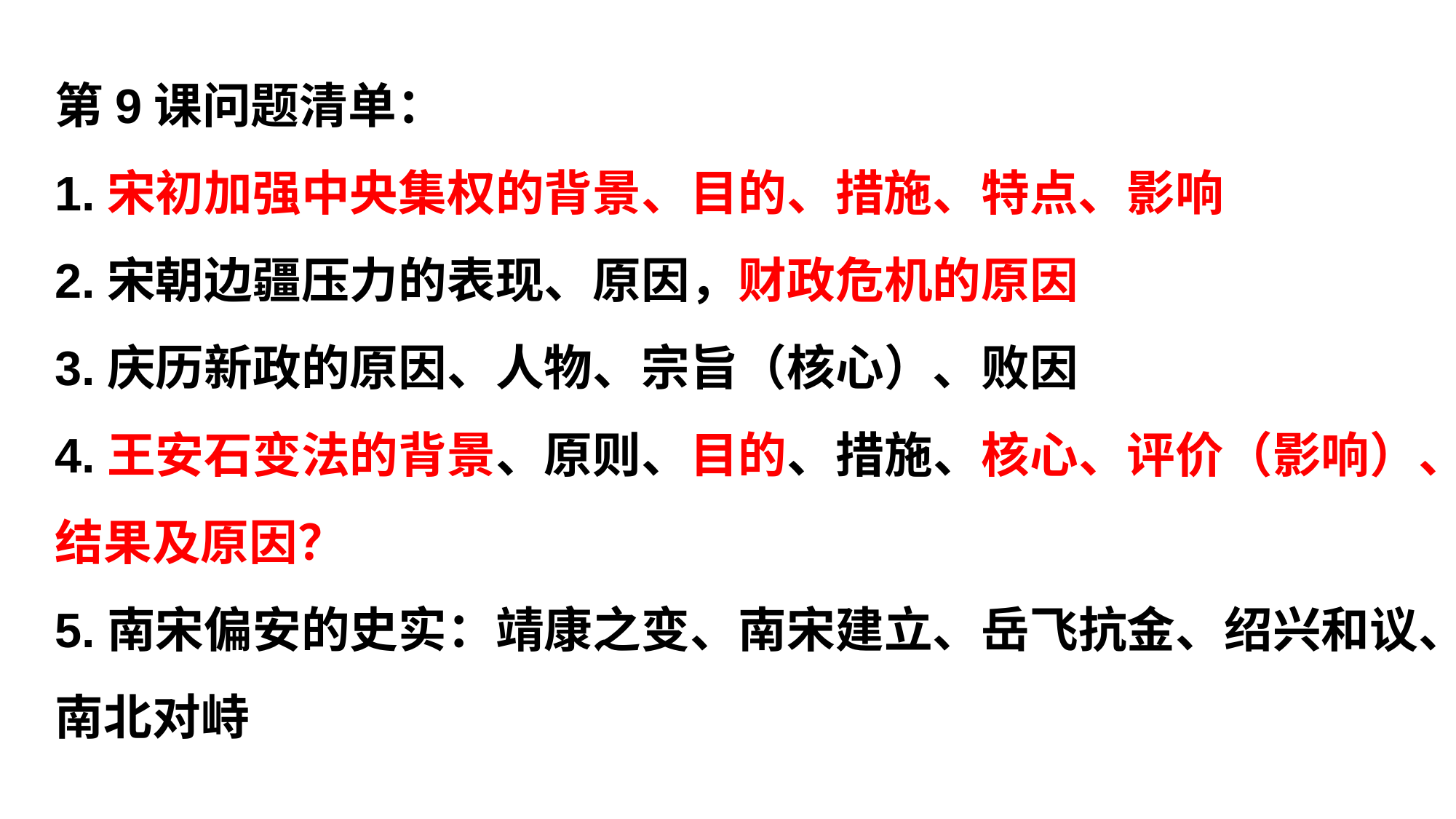

第9课问题清单：
1.宋初加强中央集权的背景、目的、措施、特点、影响
2.宋朝边疆压力的表现、原因，财政危机的原因
3.庆历新政的原因、人物、宗旨（核心）、败因
4.王安石变法的背景、原则、目的、措施、核心、评价（影响）、结果及原因？
5.南宋偏安的史实：靖康之变、南宋建立、岳飞抗金、绍兴和议、南北对峙